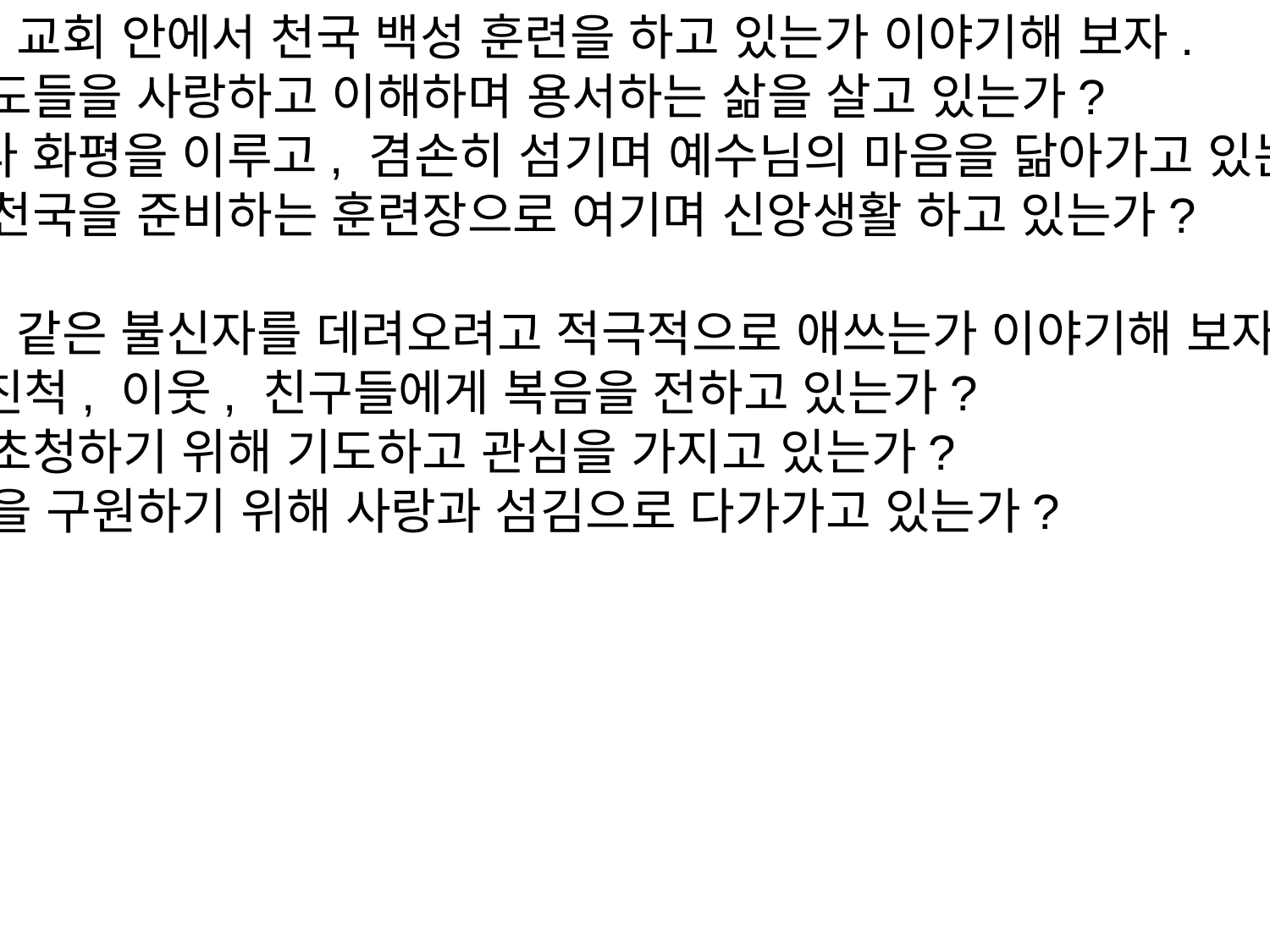

※ 나는 교회 안에서 천국 백성 훈련을 하고 있는가 이야기해 보자.
나는 성도들을 사랑하고 이해하며 용서하는 삶을 살고 있는가?
다툼보다 화평을 이루고, 겸손히 섬기며 예수님의 마음을 닮아가고 있는가?교회를 천국을 준비하는 훈련장으로 여기며 신앙생활 하고 있는가?

※ 손님 같은 불신자를 데려오려고 적극적으로 애쓰는가 이야기해 보자.
가족, 친척, 이웃, 친구들에게 복음을 전하고 있는가?
교회에 초청하기 위해 기도하고 관심을 가지고 있는가?
한 영혼을 구원하기 위해 사랑과 섬김으로 다가가고 있는가?